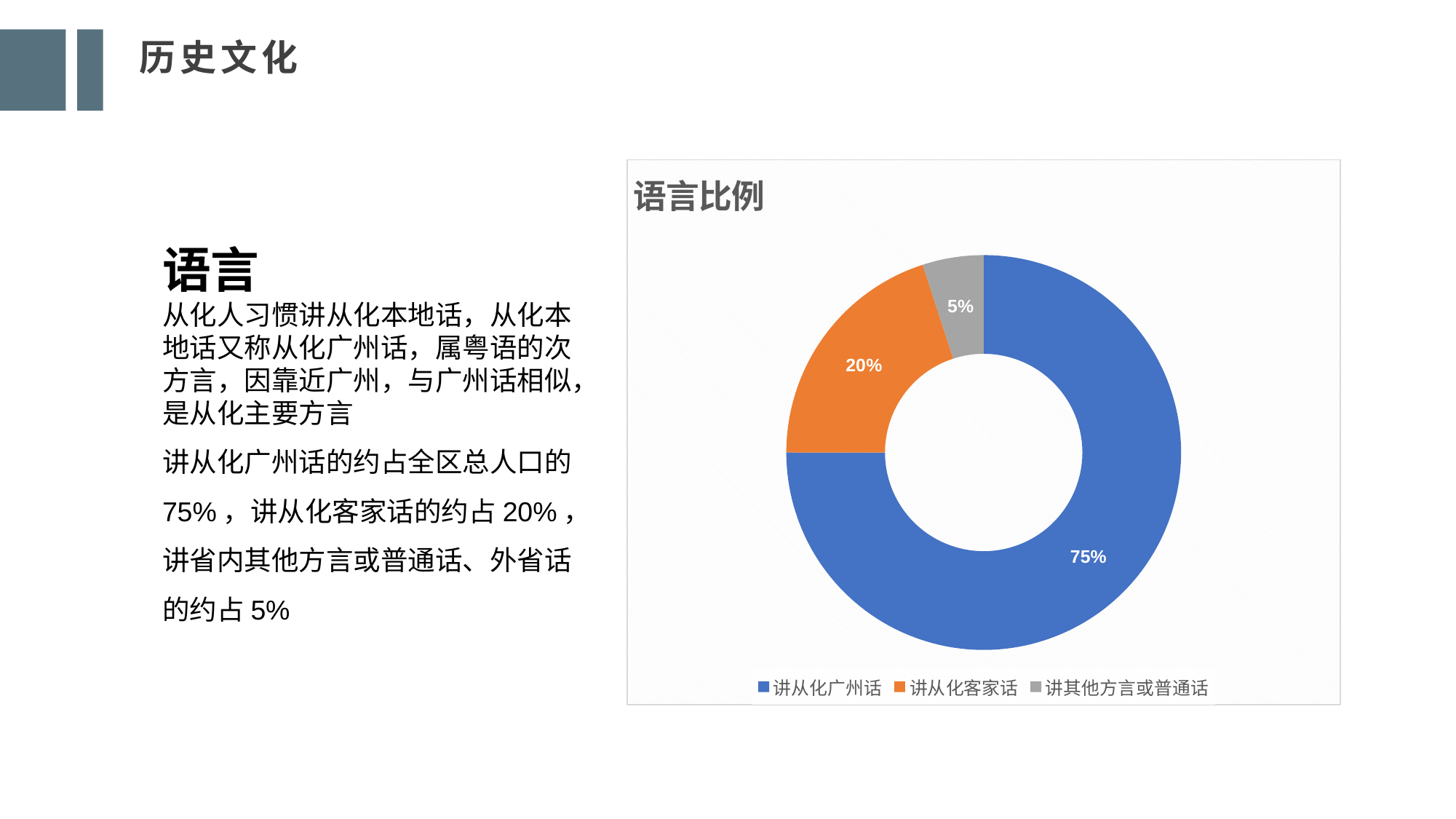

历史文化

### Chart: 语言比例

| Category | 比例 |
|---|---|
| 讲从化广州话 | 75.0 |
| 讲从化客家话 | 20.0 |
| 讲其他方言或普通话 | 5.0 |
语言
从化人习惯讲从化本地话，从化本地话又称从化广州话，属粤语的次方言，因靠近广州，与广州话相似，是从化主要方言
讲从化广州话的约占全区总人口的75%，讲从化客家话的约占20%，讲省内其他方言或普通话、外省话的约占5%